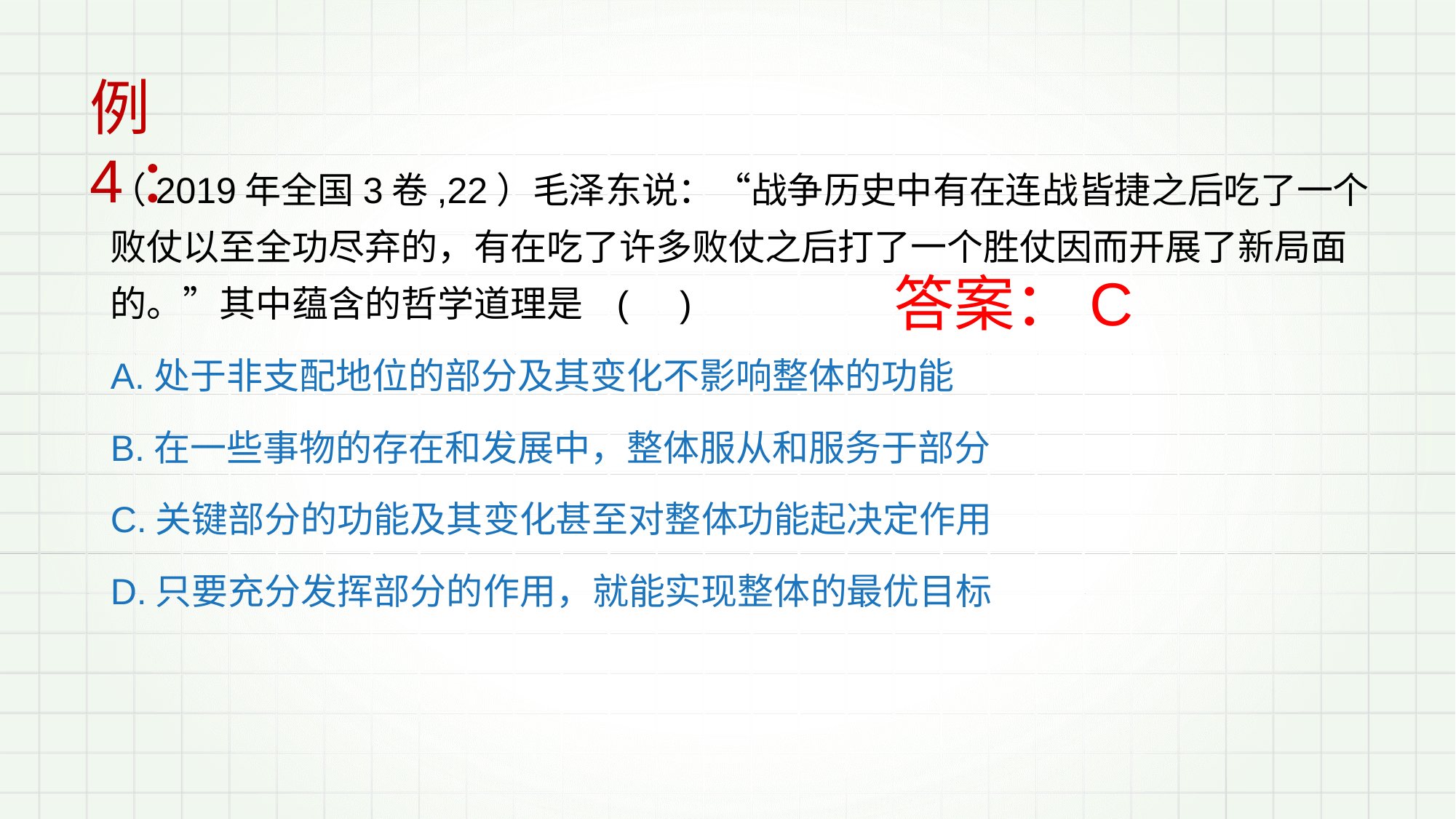

例4：

（2019年全国3卷,22）毛泽东说：“战争历史中有在连战皆捷之后吃了一个败仗以至全功尽弃的，有在吃了许多败仗之后打了一个胜仗因而开展了新局面的。”其中蕴含的哲学道理是   (     )
A.处于非支配地位的部分及其变化不影响整体的功能
B.在一些事物的存在和发展中，整体服从和服务于部分
C.关键部分的功能及其变化甚至对整体功能起决定作用
D.只要充分发挥部分的作用，就能实现整体的最优目标
答案：C